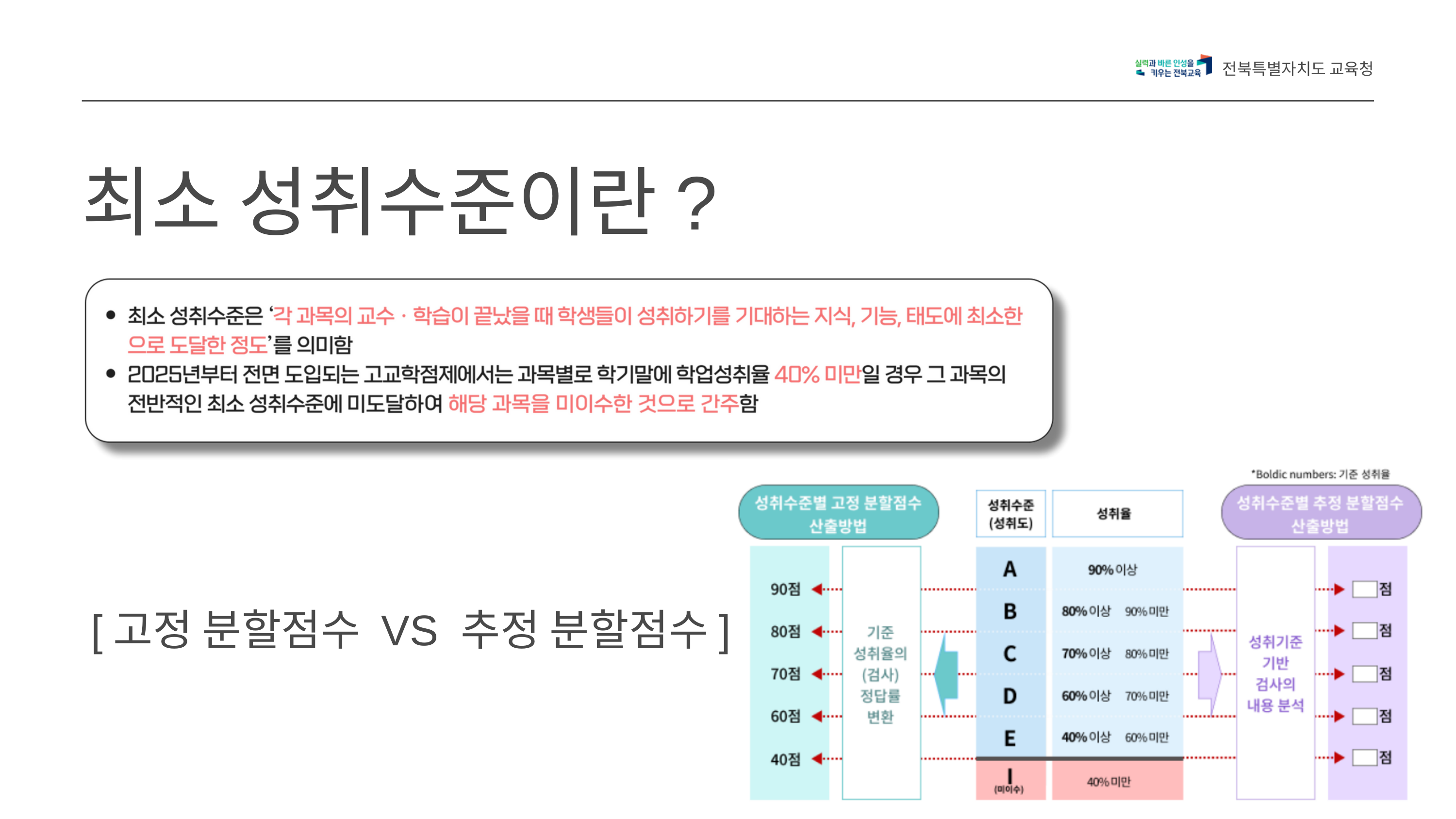

전북특별자치도 교육청

최소 성취수준이란?

[고정 분할점수 VS 추정 분할점수]